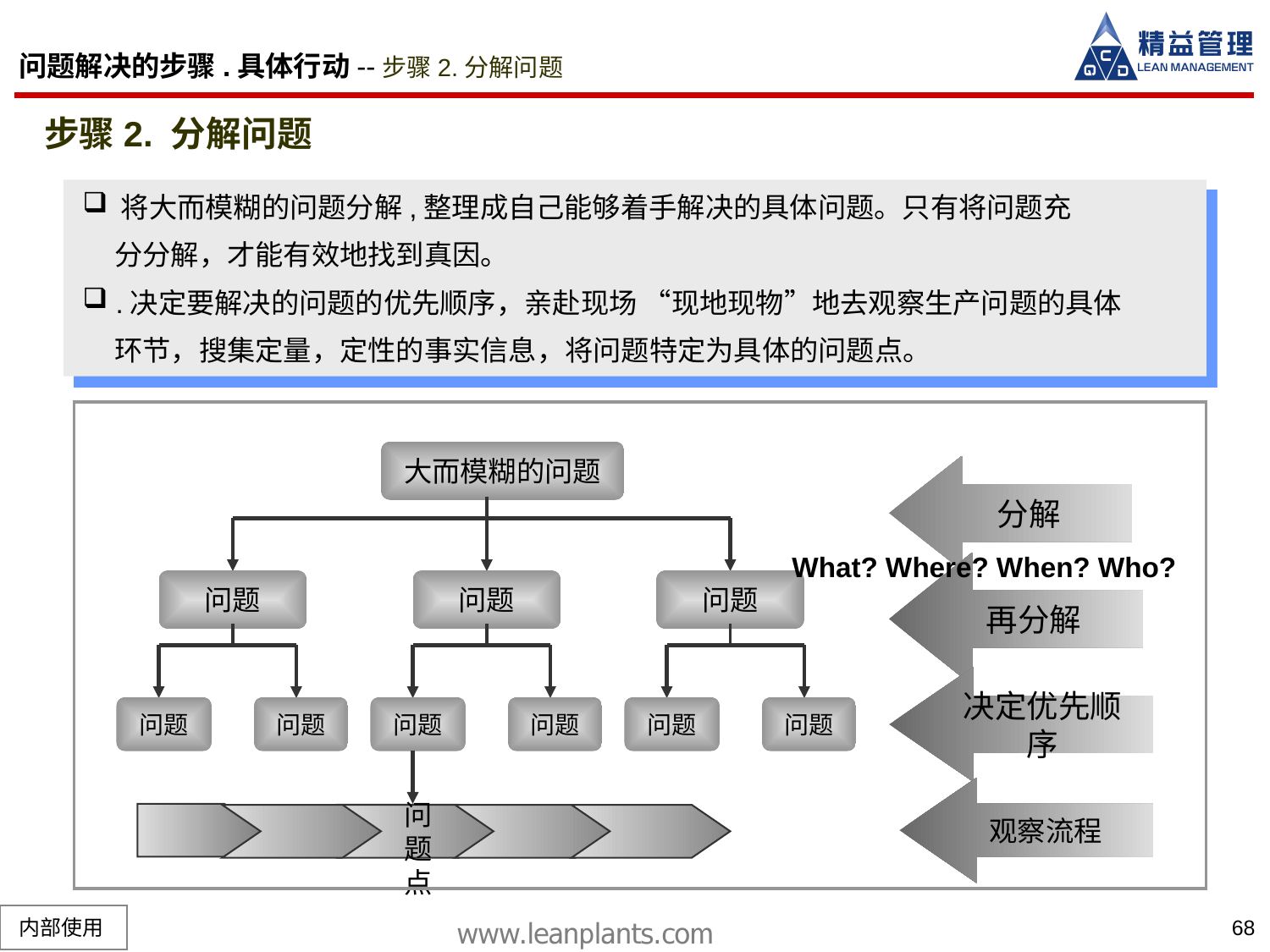

问题解决的步骤.具体行动--步骤2.分解问题
步骤2. 分解问题
 将大而模糊的问题分解,整理成自己能够着手解决的具体问题。只有将问题充
    分分解，才能有效地找到真因。
 .决定要解决的问题的优先顺序，亲赴现场 “现地现物”地去观察生产问题的具体
    环节，搜集定量，定性的事实信息，将问题特定为具体的问题点。

大而模糊的问题
分解
What? Where? When? Who?
再分解
问题
问题
问题
决定优先顺序
问题
问题
问题
问题
问题
问题
观察流程

  问题点

内部使用